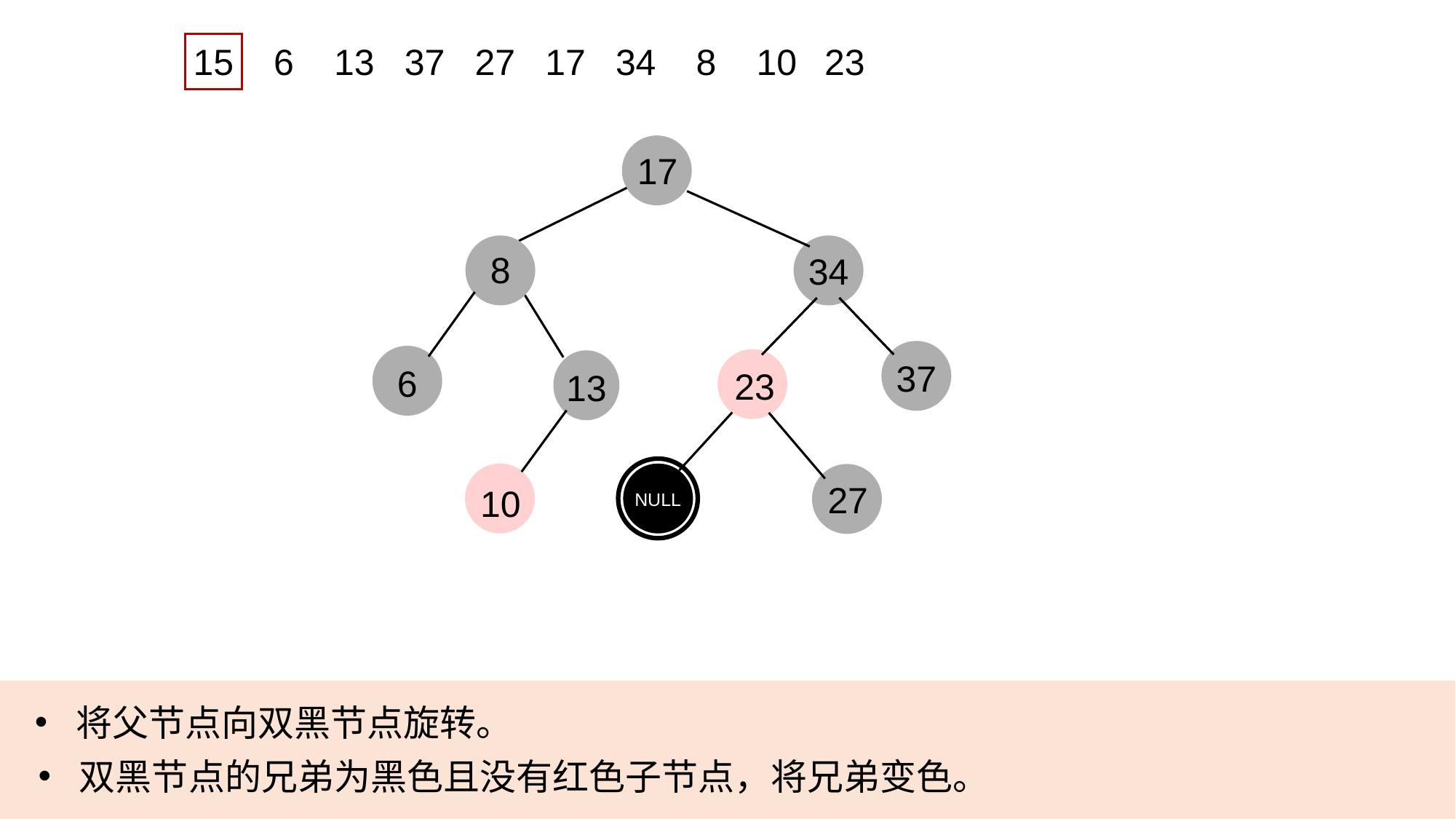

15

6
13
37
27
17
34
8
10
23

17

8
34

37

6
23
13

27
10
NULL

将父节点向双黑节点旋转。
双黑节点的兄弟为黑色且没有红色子节点，将兄弟变色。